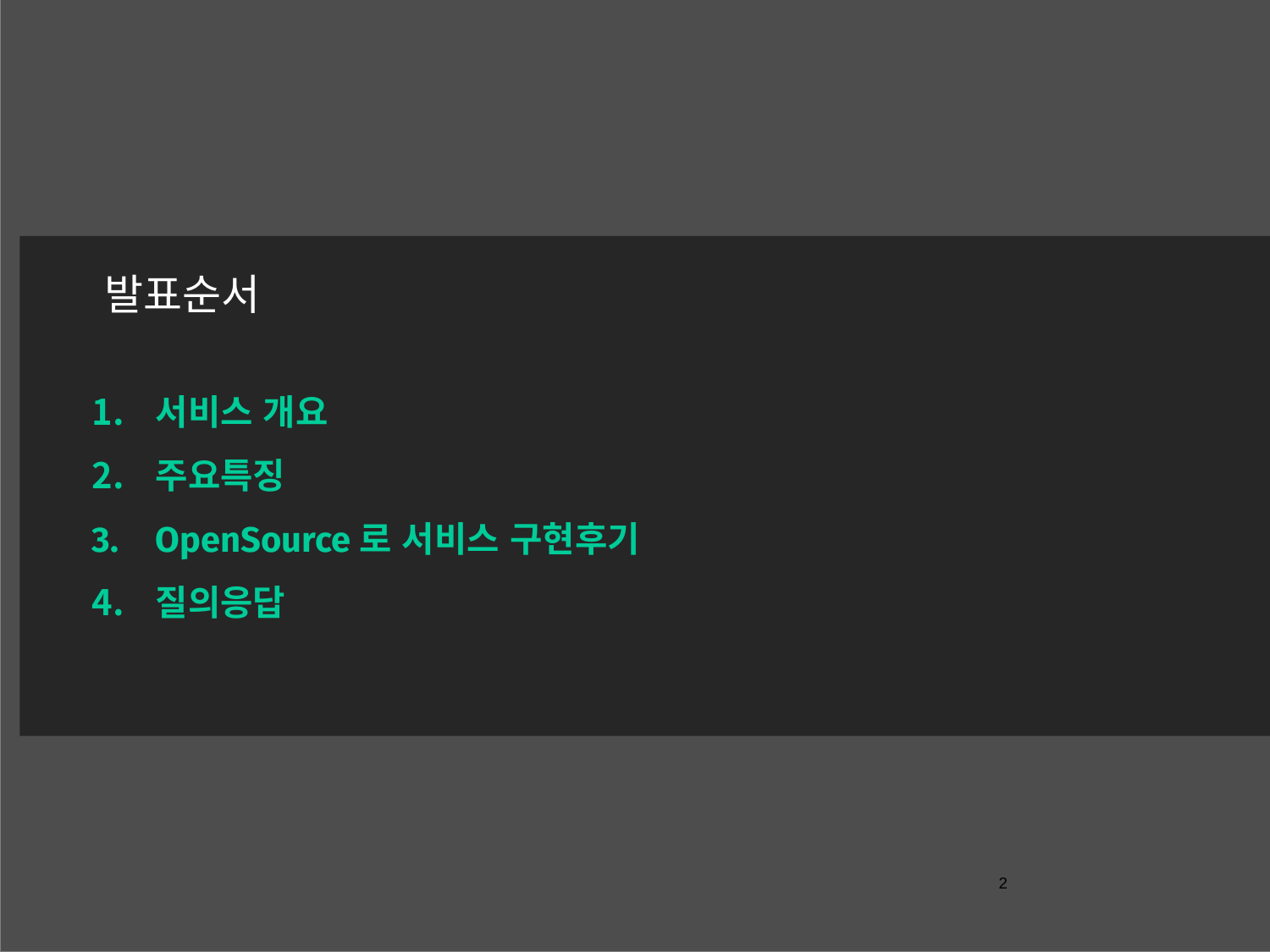

발표순서
서비스 개요
주요특징
OpenSource로 서비스 구현후기
질의응답